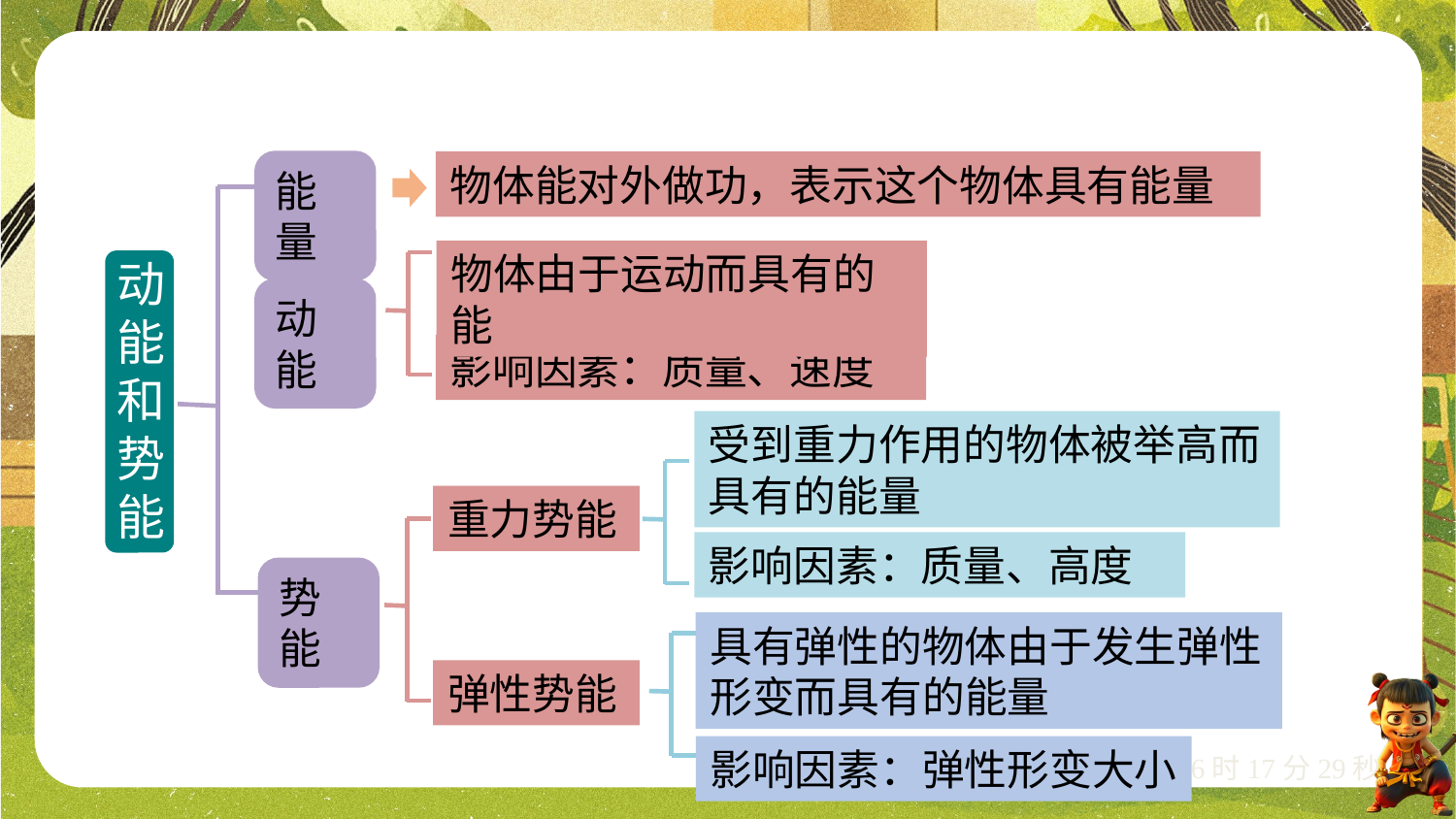

能量
物体能对外做功，表示这个物体具有能量

物体由于运动而具有的能
动能和势能
动能
影响因素：质量、速度
受到重力作用的物体被举高而具有的能量
重力势能
影响因素：质量、高度
势能
具有弹性的物体由于发生弹性形变而具有的能量
弹性势能
影响因素：弹性形变大小